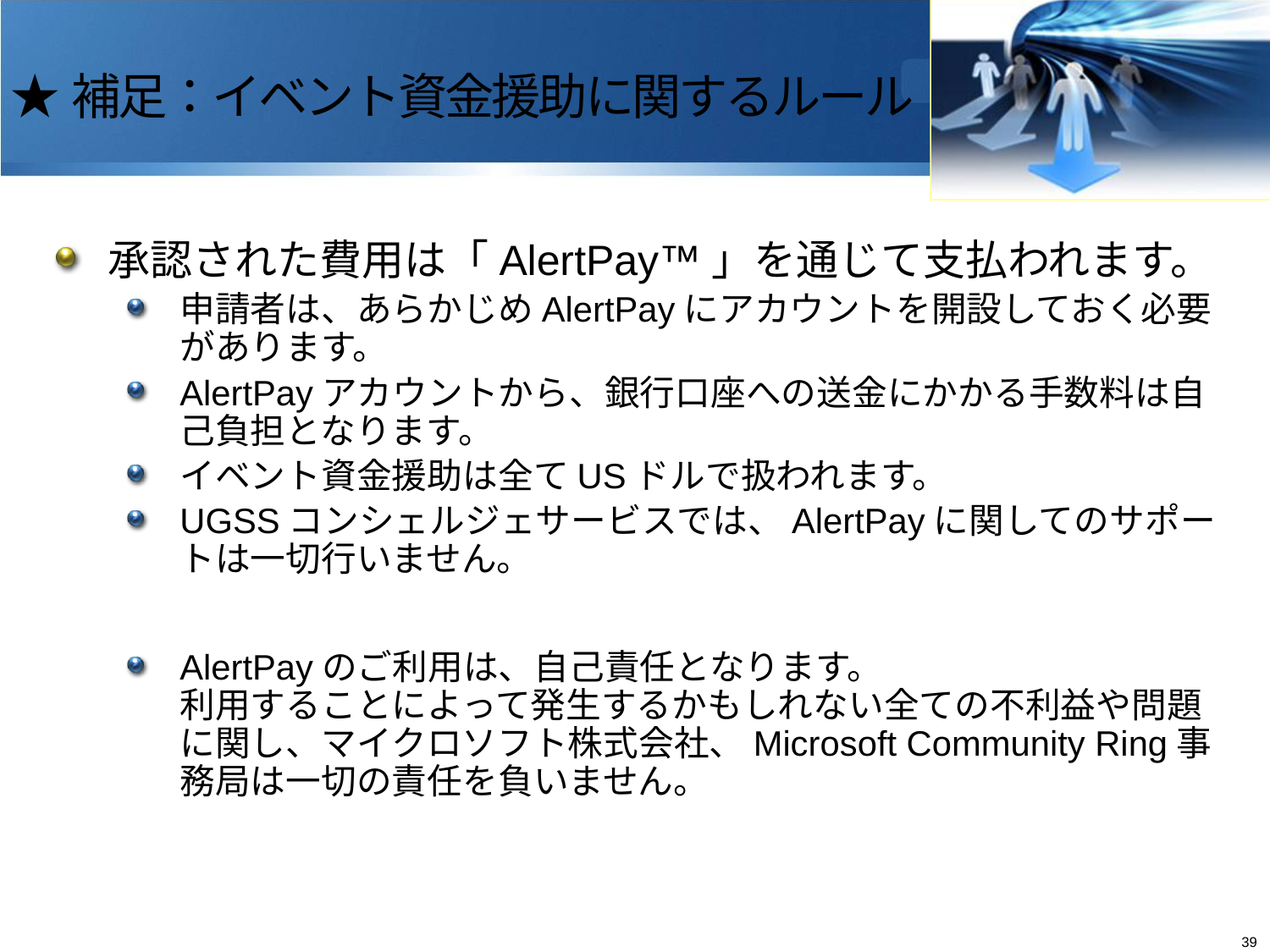

# ★補足：イベント資金援助に関するルール
承認された費用は「AlertPay™」を通じて支払われます。
申請者は、あらかじめAlertPayにアカウントを開設しておく必要があります。
AlertPayアカウントから、銀行口座への送金にかかる手数料は自己負担となります。
イベント資金援助は全てUSドルで扱われます。
UGSSコンシェルジェサービスでは、AlertPayに関してのサポートは一切行いません。

AlertPayのご利用は、自己責任となります。
利用することによって発生するかもしれない全ての不利益や問題に関し、マイクロソフト株式会社、Microsoft Community Ring事務局は一切の責任を負いません。
39